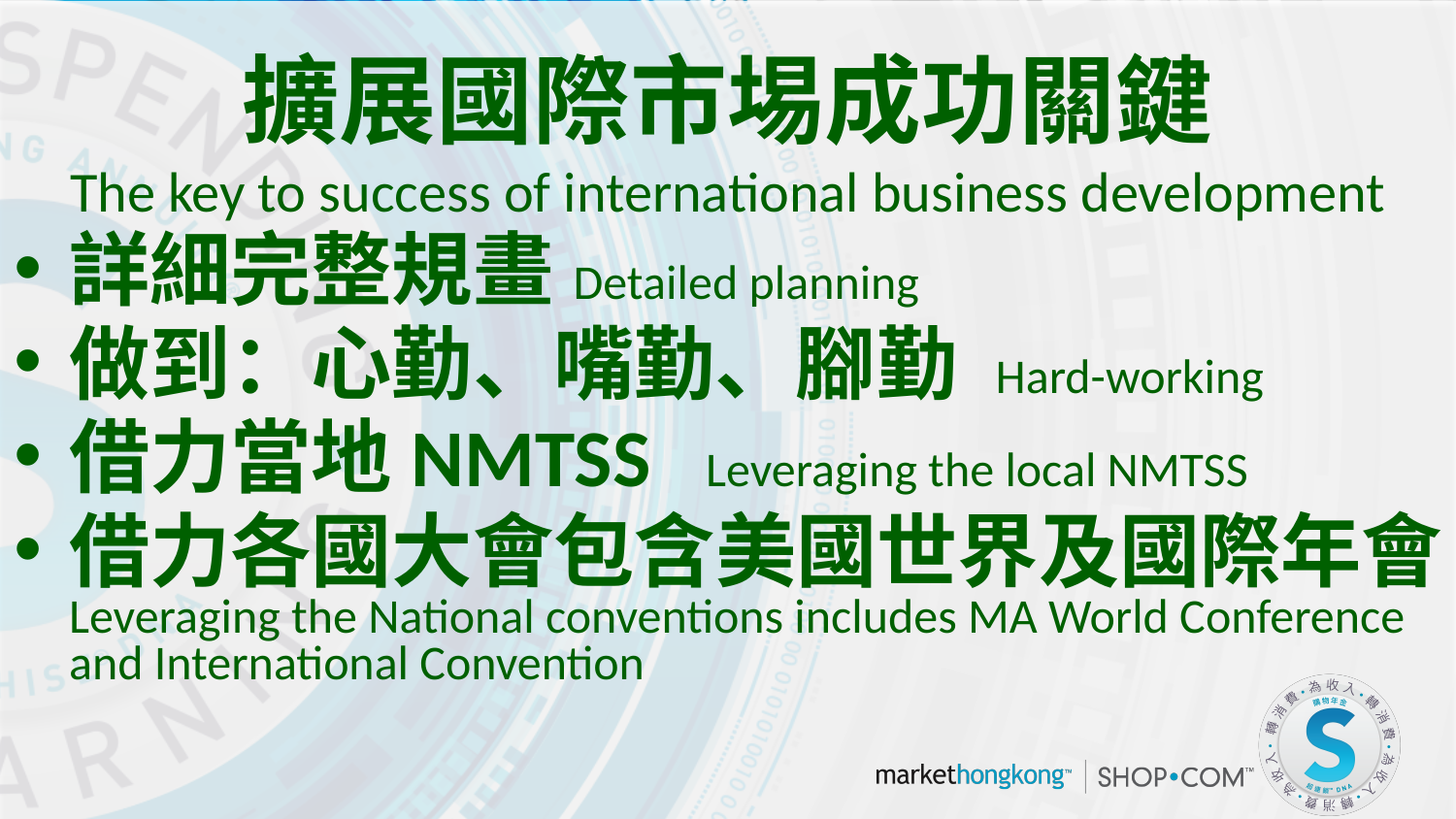

# 擴展國際市埸成功關鍵 The key to success of international business development
詳細完整規畫Detailed planning
做到：心勤、嘴勤、腳勤 Hard-working
借力當地NMTSS   Leveraging the local NMTSS
借力各國大會包含美國世界及國際年會Leveraging the National conventions includes MA World Conference and International Convention